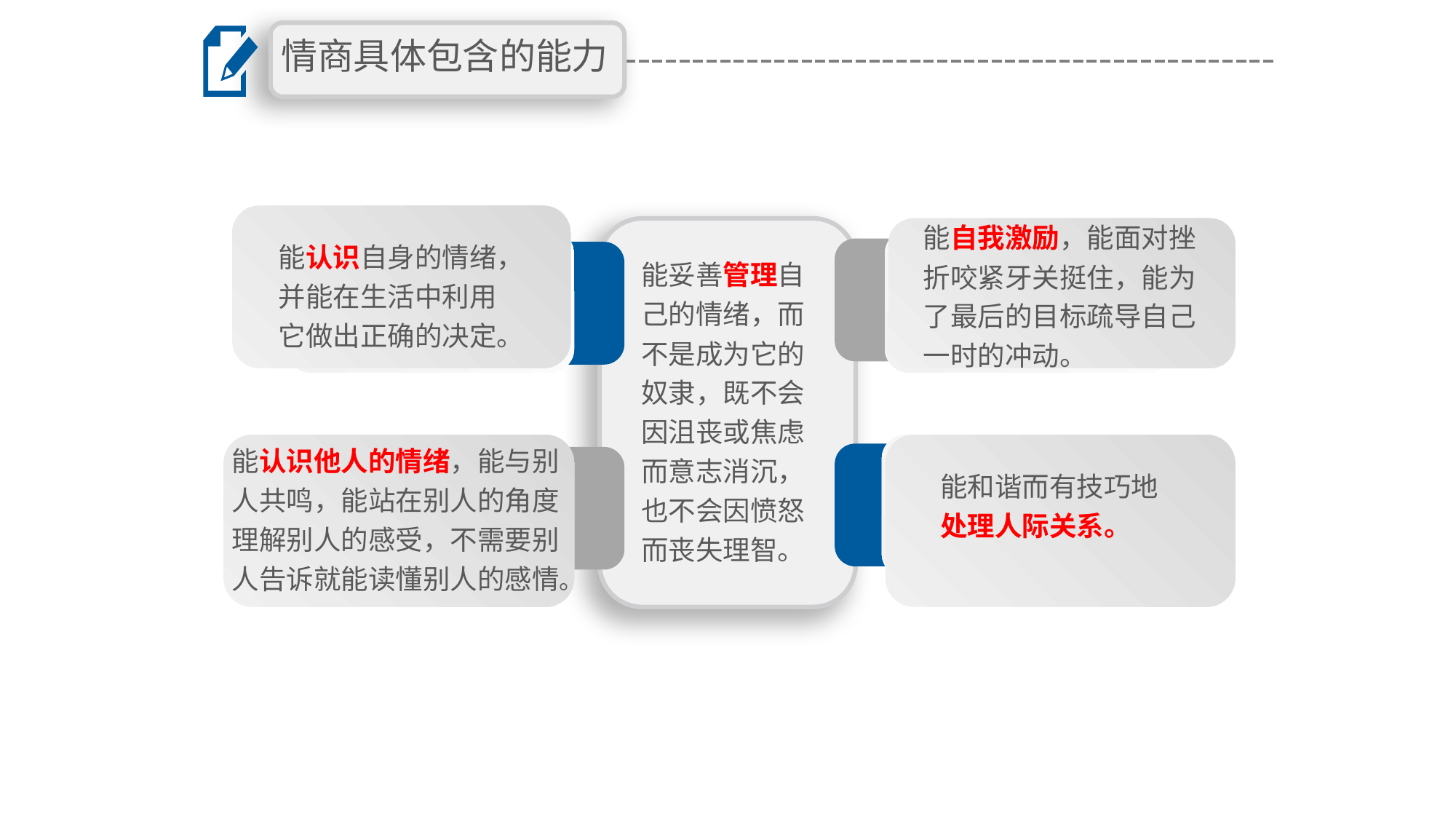

情商具体包含的能力

能自我激励，能面对挫折咬紧牙关挺住，能为了最后的目标疏导自己一时的冲动。

能认识自身的情绪，并能在生活中利用它做出正确的决定。

能妥善管理自己的情绪，而不是成为它的奴隶，既不会因沮丧或焦虑而意志消沉，也不会因愤怒而丧失理智。
能认识他人的情绪，能与别人共鸣，能站在别人的角度理解别人的感受，不需要别人告诉就能读懂别人的感情。

能和谐而有技巧地处理人际关系。